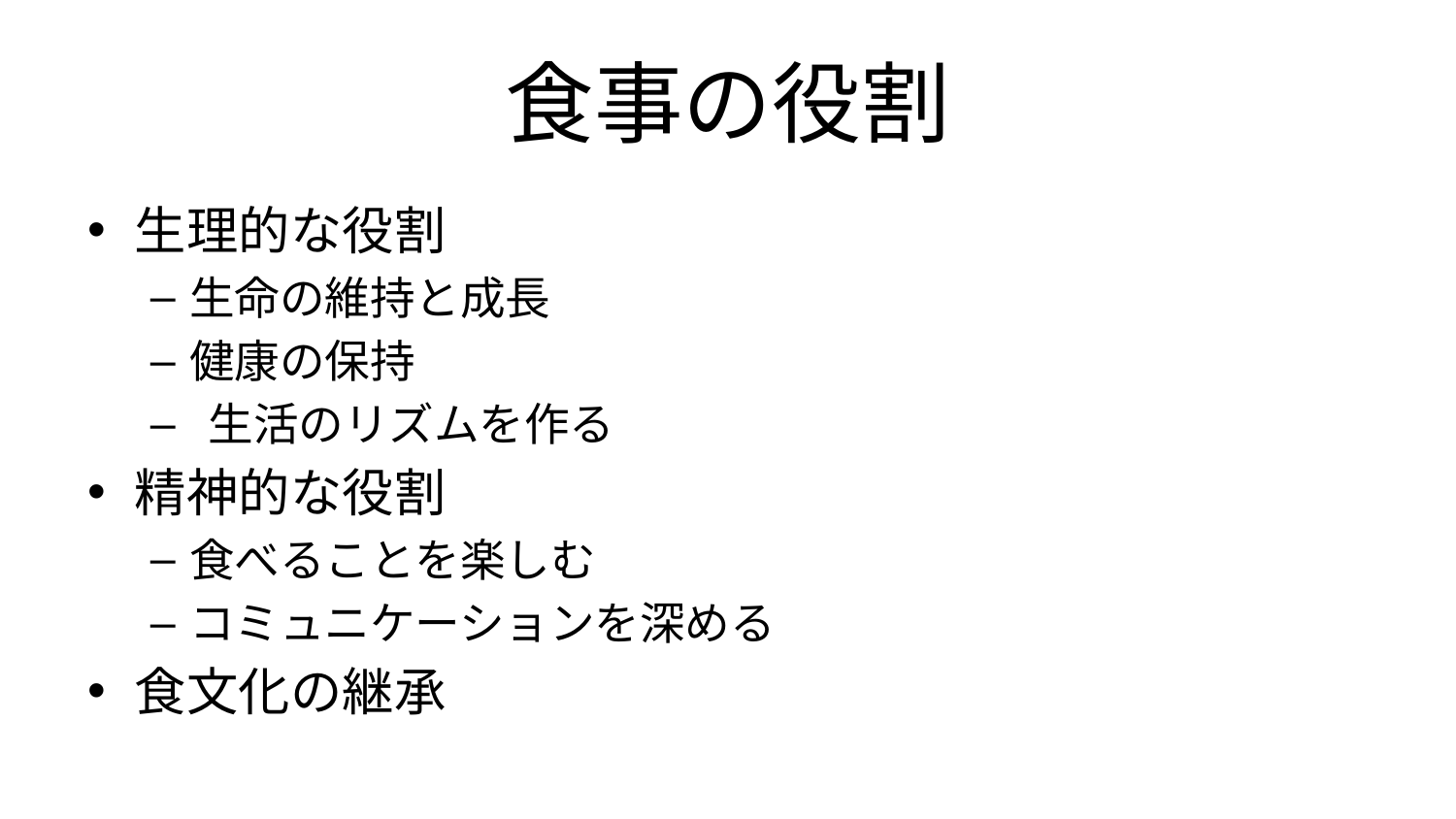

# 食事の役割
生理的な役割
生命の維持と成長
健康の保持
 生活のリズムを作る
精神的な役割
食べることを楽しむ
コミュニケーションを深める
食文化の継承